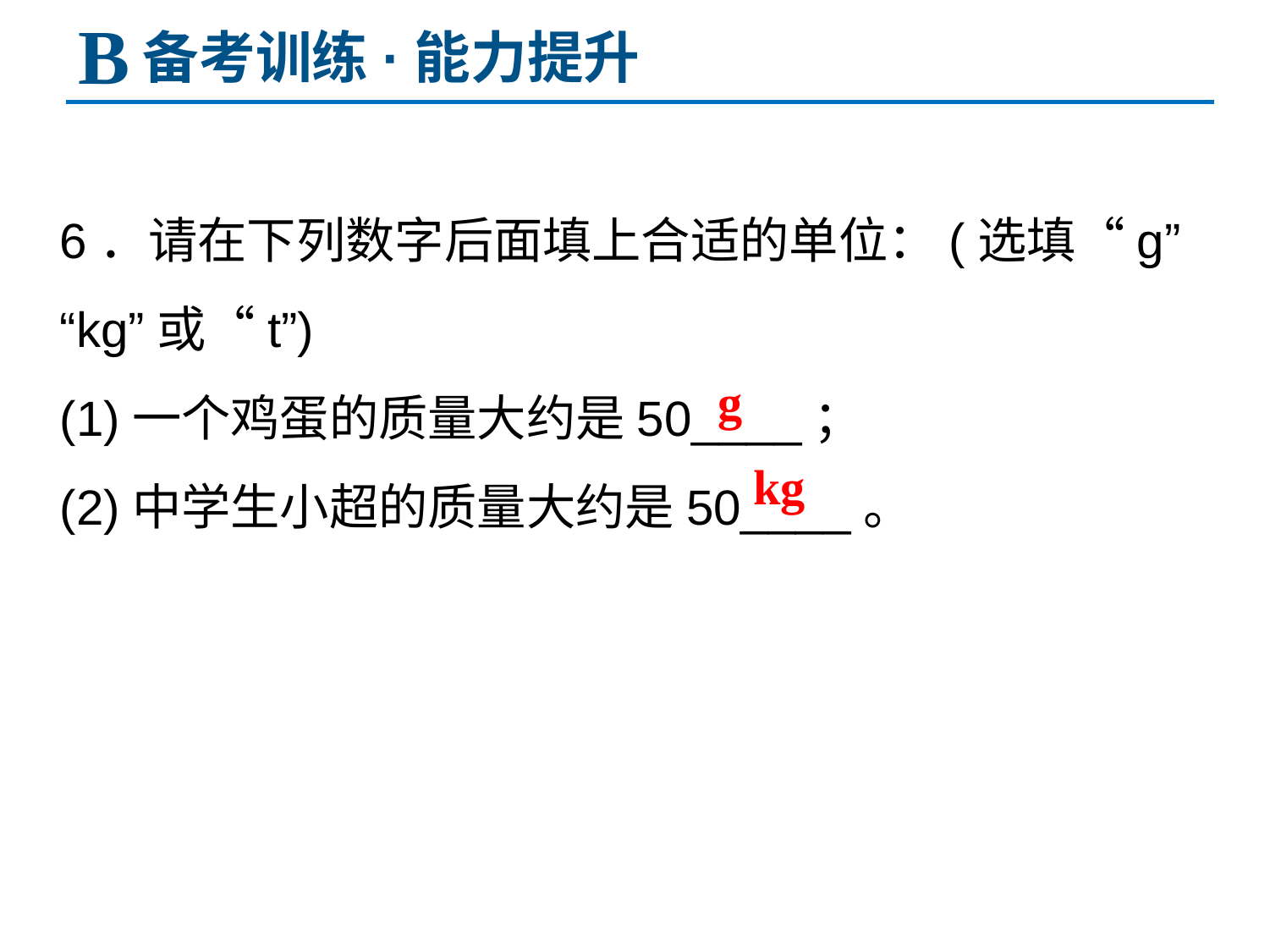

B
备考训练·能力提升
6．请在下列数字后面填上合适的单位：(选填“g”
“kg”或“t”)
(1)一个鸡蛋的质量大约是50____；
(2)中学生小超的质量大约是50____。
g
kg